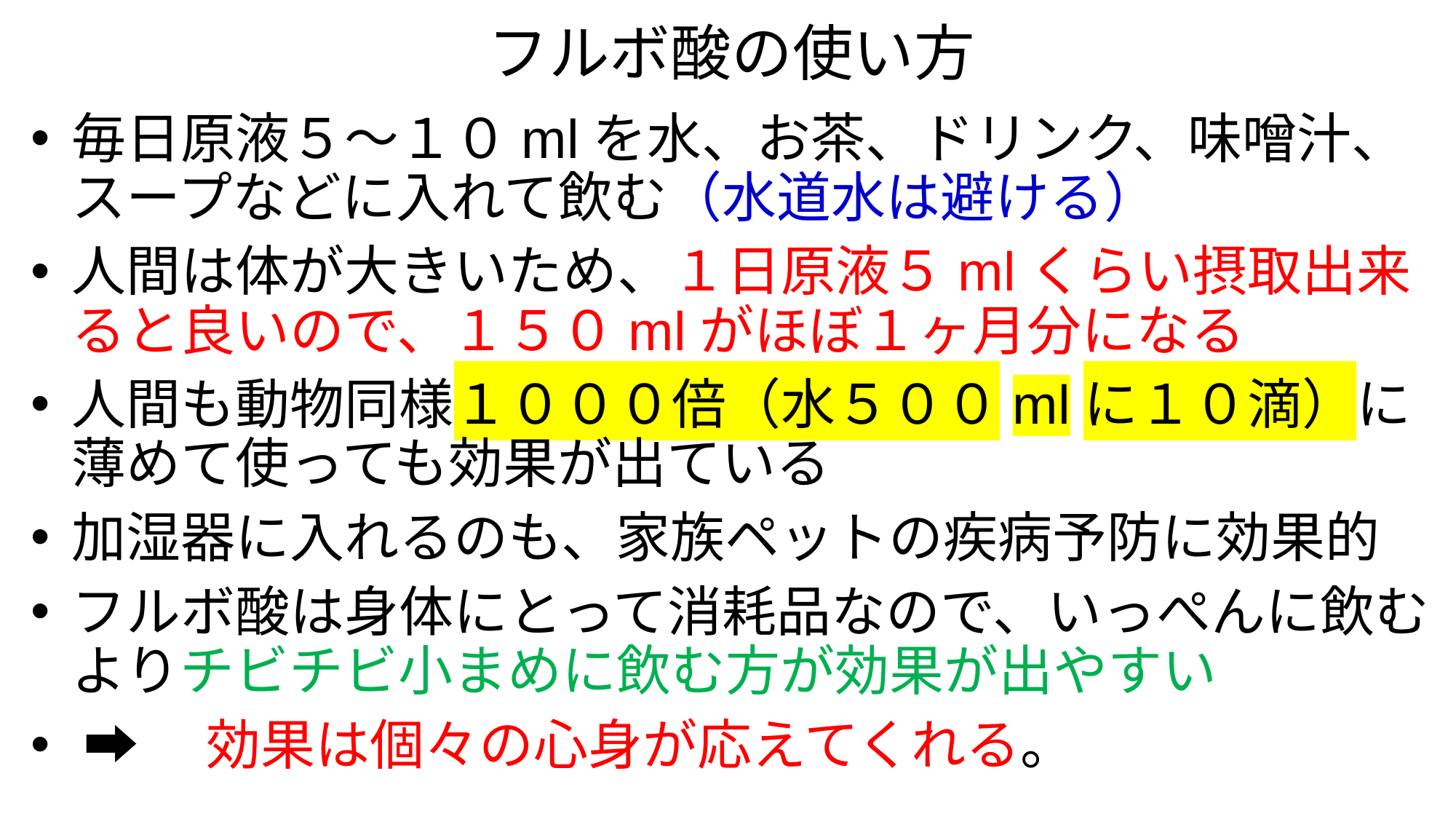

# フルボ酸の使い方
毎日原液５～１０mlを水、お茶、ドリンク、味噌汁、スープなどに入れて飲む（水道水は避ける）
人間は体が大きいため、１日原液５mlくらい摂取出来ると良いので、１５０mlがほぼ１ヶ月分になる
人間も動物同様１０００倍（水５００mlに１０滴）に薄めて使っても効果が出ている
加湿器に入れるのも、家族ペットの疾病予防に効果的
フルボ酸は身体にとって消耗品なので、いっぺんに飲むよりチビチビ小まめに飲む方が効果が出やすい
 ➡　効果は個々の心身が応えてくれる。